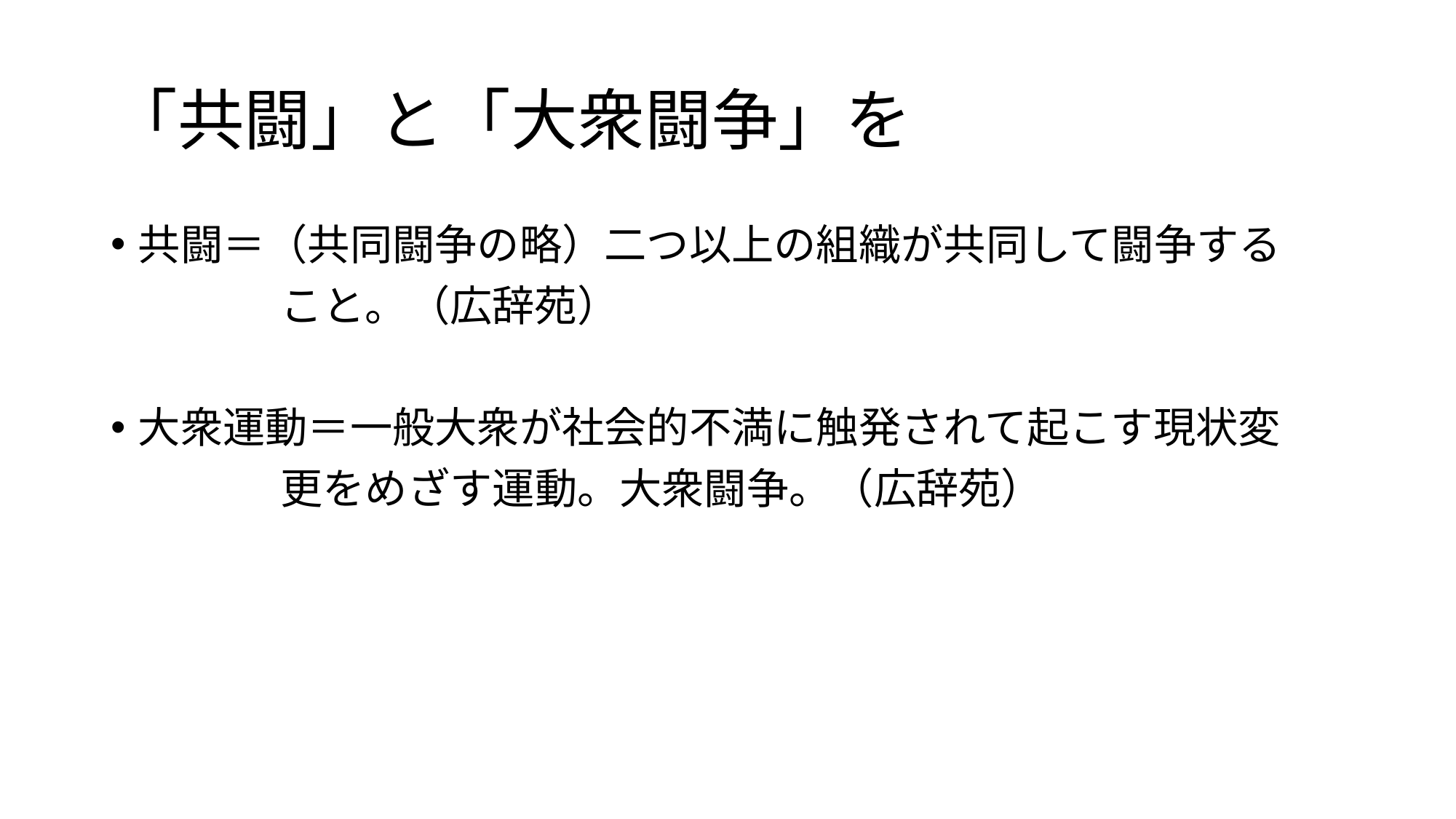

# 「共闘」と「大衆闘争」を
共闘＝（共同闘争の略）二つ以上の組織が共同して闘争する
　　　　こと。（広辞苑）

大衆運動＝一般大衆が社会的不満に触発されて起こす現状変
　　　　更をめざす運動。大衆闘争。（広辞苑）